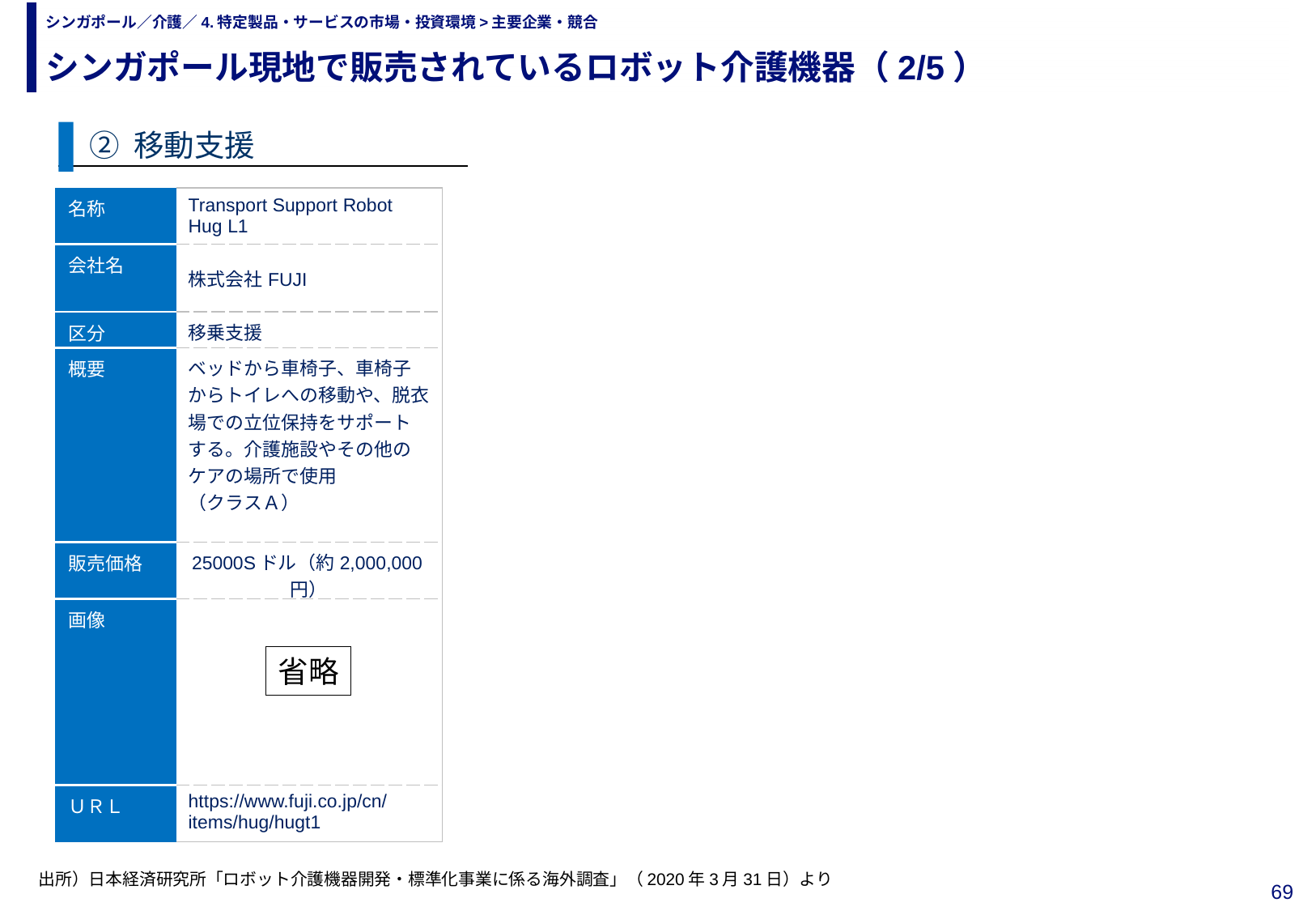

シンガポール現地で販売されているロボット介護機器（2/5）
# シンガポール／介護／4.特定製品・サービスの市場・投資環境>主要企業・競合
② 移動支援

| 名称 | Transport Support Robot Hug L1 |
| --- | --- |
| 会社名 | 株式会社FUJI |
| 区分 | 移乗支援 |
| 概要 | ベッドから車椅子、車椅子からトイレへの移動や、脱衣場での立位保持をサポートする。介護施設やその他のケアの場所で使用 （クラスＡ） |
| 販売価格 | 25000Sドル（約2,000,000円） |
| 画像 |  |
| ＵＲＬ | https://www.fuji.co.jp/cn/items/hug/hugt1 |
省略
出所）日本経済研究所「ロボット介護機器開発・標準化事業に係る海外調査」（2020年3月31日）より